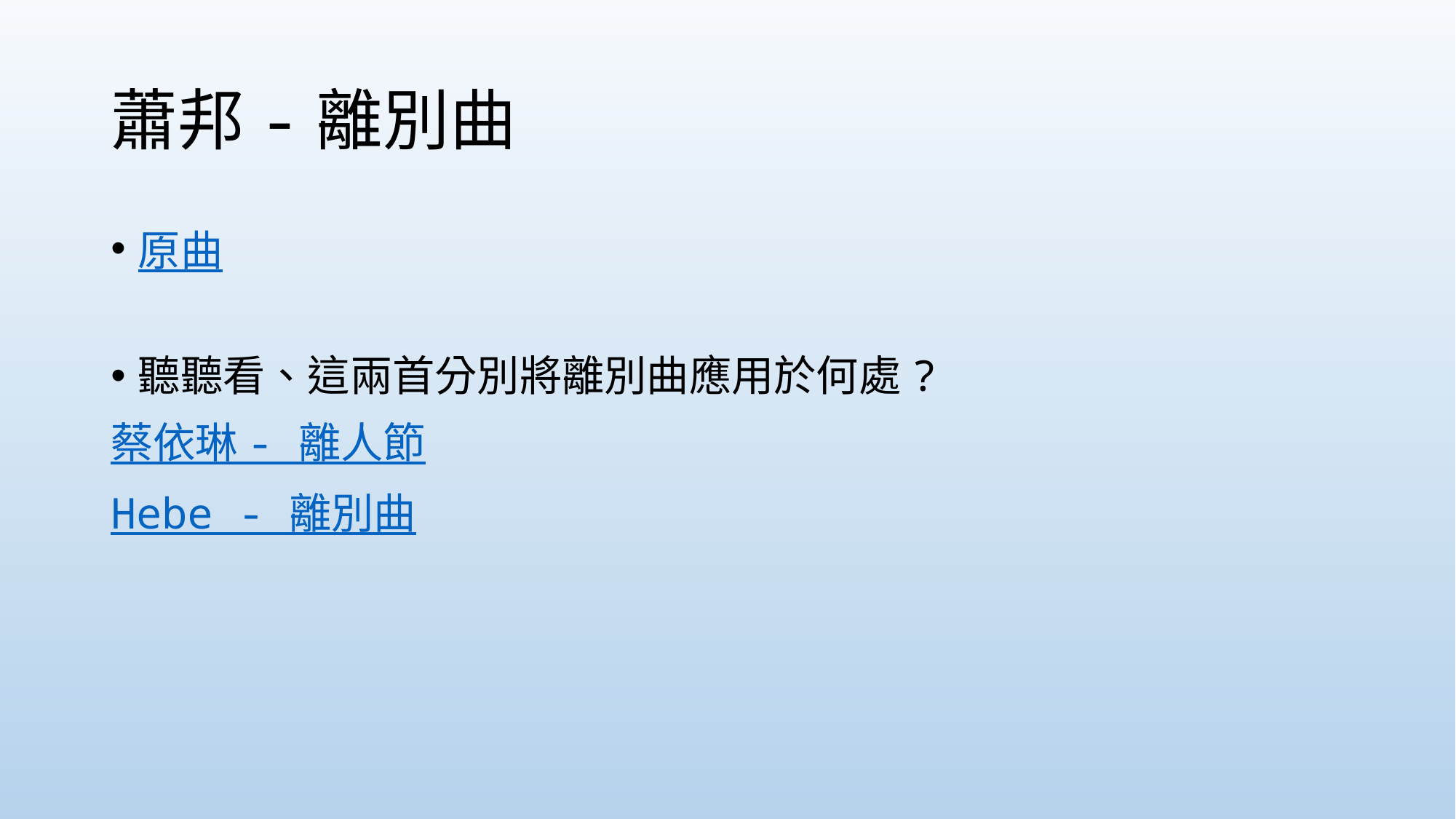

# 蕭邦-離別曲
原曲

聽聽看、這兩首分別將離別曲應用於何處?
蔡依琳 - 離人節
Hebe - 離別曲